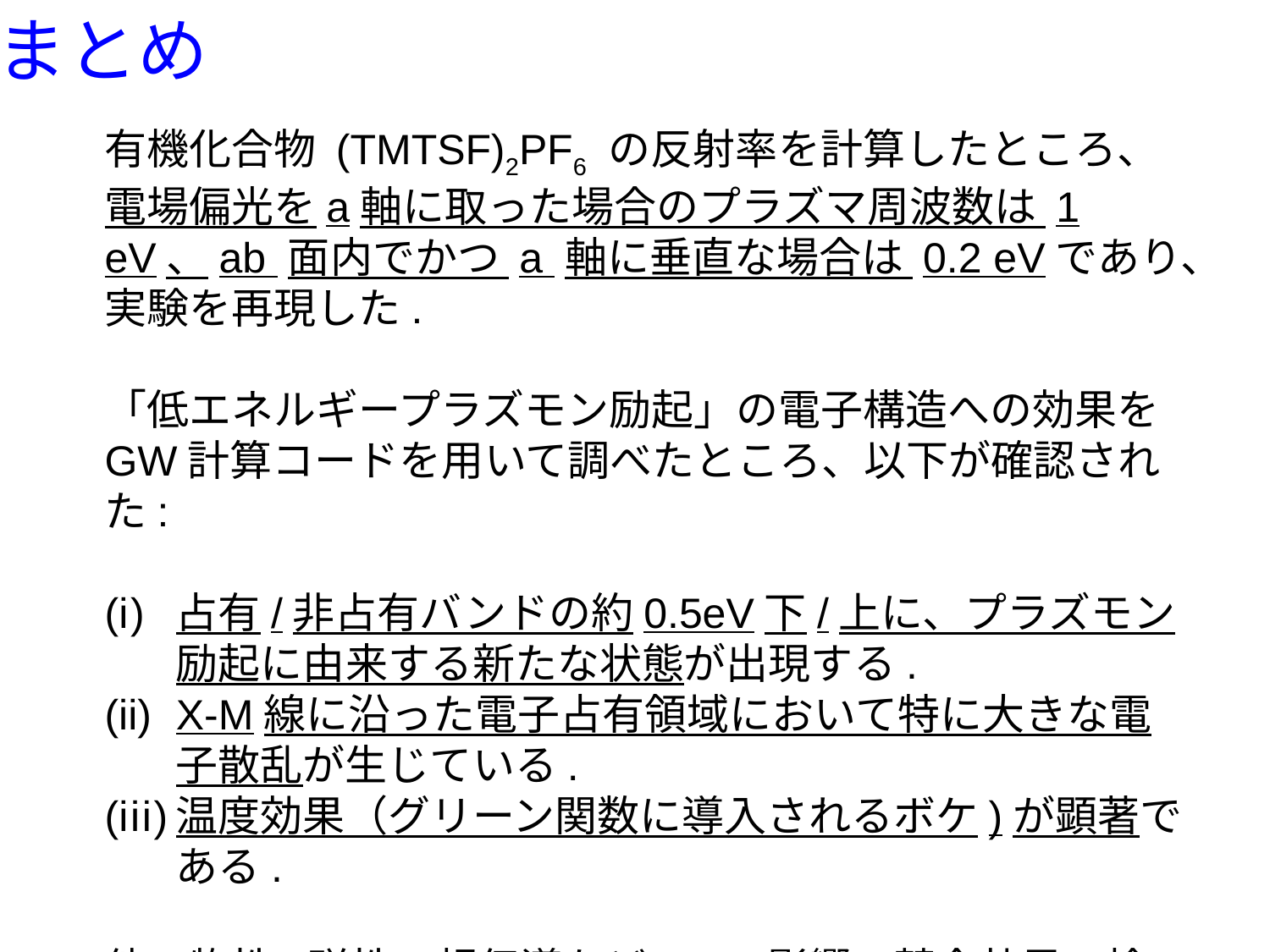

まとめ
有機化合物 (TMTSF)2PF6 の反射率を計算したところ、電場偏光をa軸に取った場合のプラズマ周波数は 1 eV、ab 面内でかつ a 軸に垂直な場合は 0.2 eVであり、実験を再現した.

「低エネルギープラズモン励起」の電子構造への効果をGW計算コードを用いて調べたところ、以下が確認された:

占有/非占有バンドの約0.5eV下/上に、プラズモン励起に由来する新たな状態が出現する.
X-M線に沿った電子占有領域において特に大きな電子散乱が生じている.
温度効果（グリーン関数に導入されるボケ)が顕著である.

他の物性(磁性・超伝導など)への影響・競合効果の検討が
将来課題.